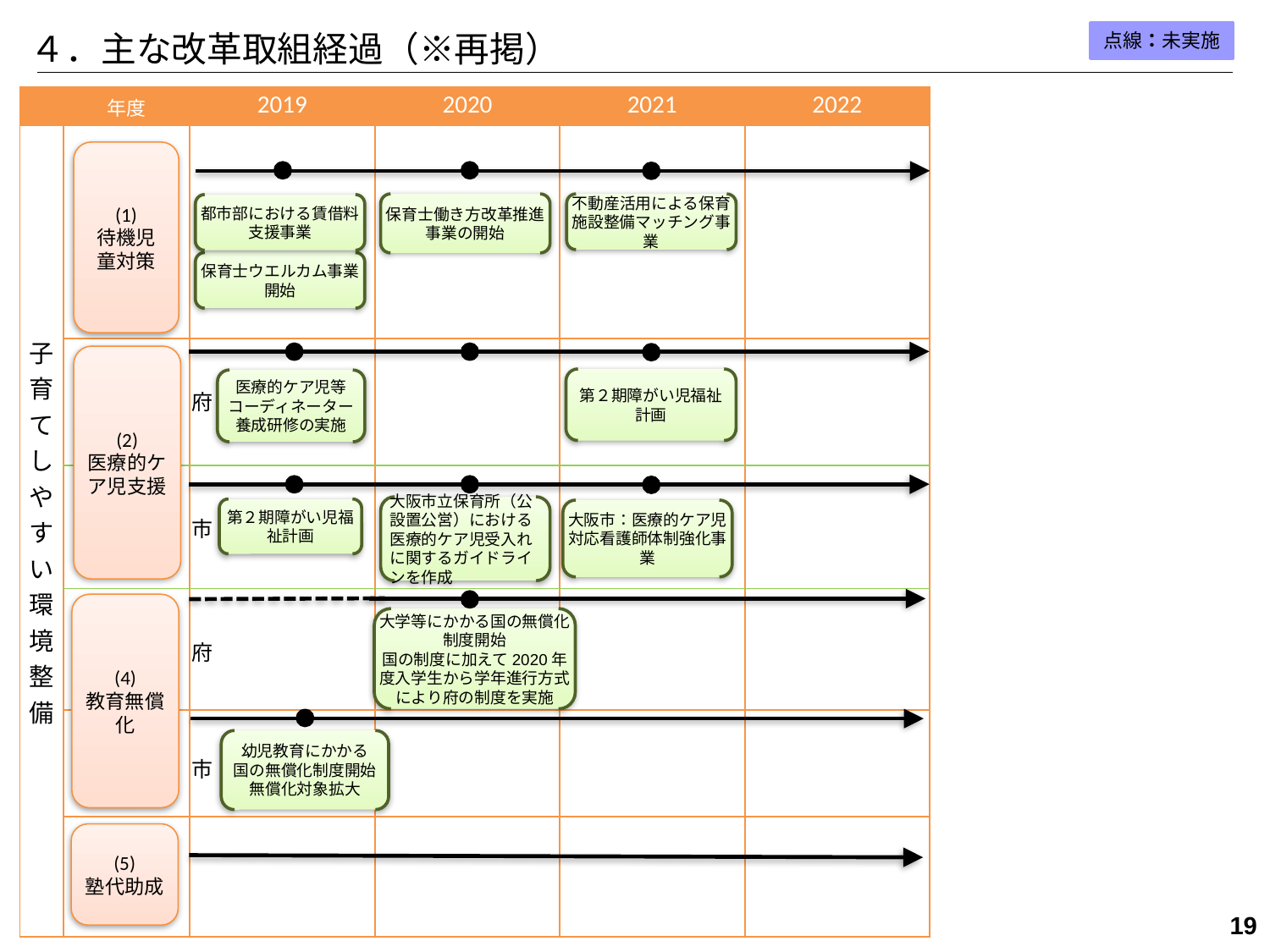

４．主な改革取組経過（※再掲）
点線：未実施
|  | 年度 | 2019 | 2020 | 2021 | 2022 |
| --- | --- | --- | --- | --- | --- |
| 子 育 て し や す い 環 境 整 備 |  |  |  |  |  |
|  |  |  |  |  |  |
|  |  |  |  |  |  |
|  |  |  |  |  |  |
|  |  |  |  |  |  |
|  |  |  |  |  |  |
(1)
待機児
童対策

保育士働き方改革推進事業の開始
不動産活用による保育施設整備マッチング事業
都市部における賃借料支援事業
保育士ウエルカム事業開始

(2)
医療的ケア児支援
第２期障がい児福祉
計画
医療的ケア児等コーディネーター養成研修の実施
府

大阪市立保育所（公設置公営）における医療的ケア児受入れに関するガイドラインを作成
第２期障がい児福祉計画
大阪市：医療的ケア児対応看護師体制強化事業
市

(4)
教育無償化
大学等にかかる国の無償化制度開始
国の制度に加えて2020年度入学生から学年進行方式により府の制度を実施
府

幼児教育にかかる
国の無償化制度開始
無償化対象拡大
市
(5)
塾代助成
19